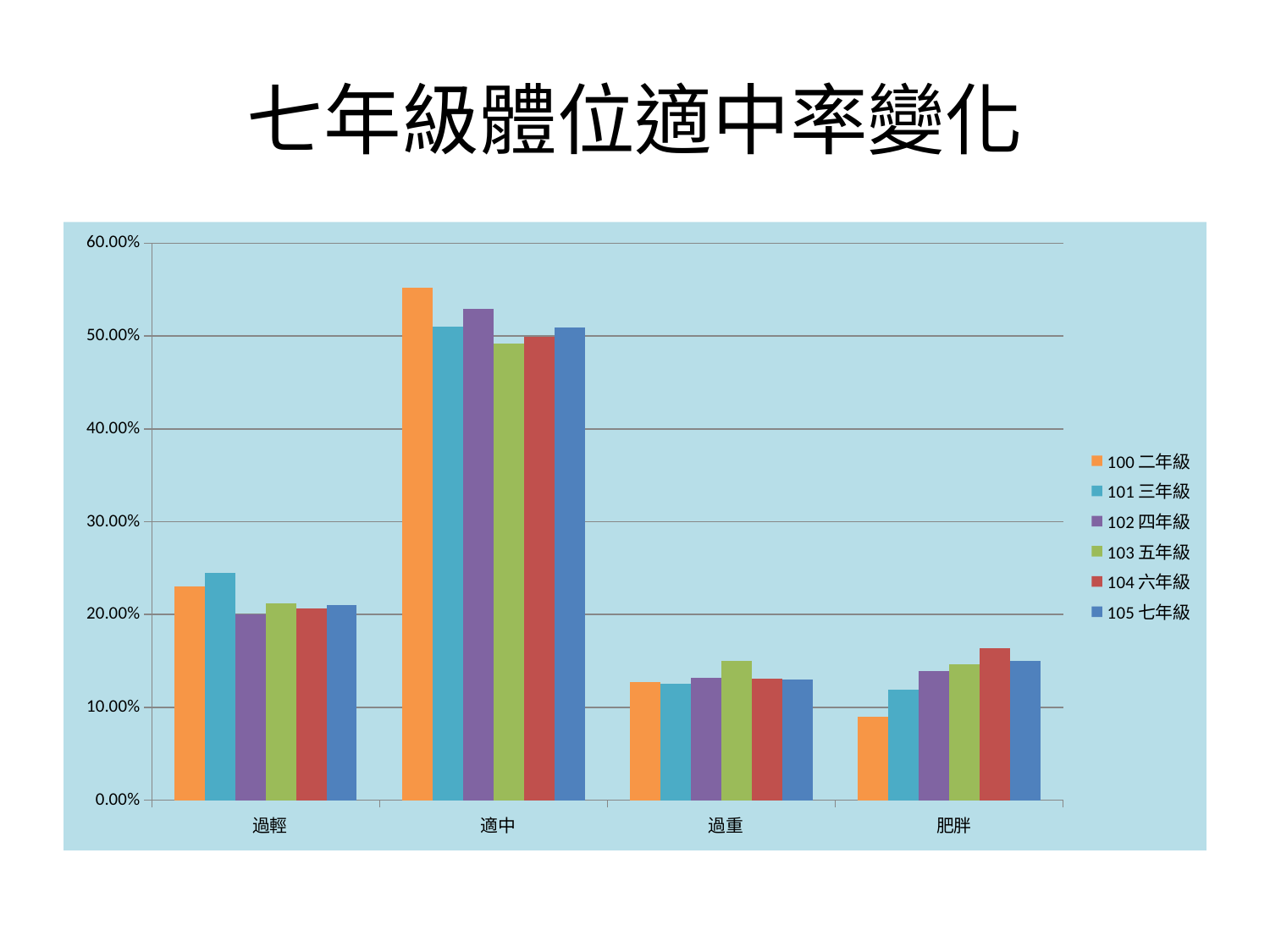

# 七年級體位適中率變化

### Chart

| Category |  |  |  |  |  |  |
|---|---|---|---|---|---|---|
|  過輕 | 0.23027375201288244 | 0.24509803921568626 | 0.19968304278922344 | 0.2118380062305296 | 0.20647149460708783 | 0.21052631578947367 |
|  適中 | 0.5523349436392915 | 0.5098039215686274 | 0.5293185419968305 | 0.49221183800623053 | 0.49922958397534667 | 0.5092879256965944 |
|  過重 | 0.12721417069243157 | 0.12581699346405228 | 0.13153724247226625 | 0.14953271028037382 | 0.13097072419106318 | 0.13003095975232198 |
|  肥胖 | 0.09017713365539452 | 0.119281045751634 | 0.13946117274167988 | 0.14641744548286603 | 0.1633281972265023 | 0.15015479876160992 |